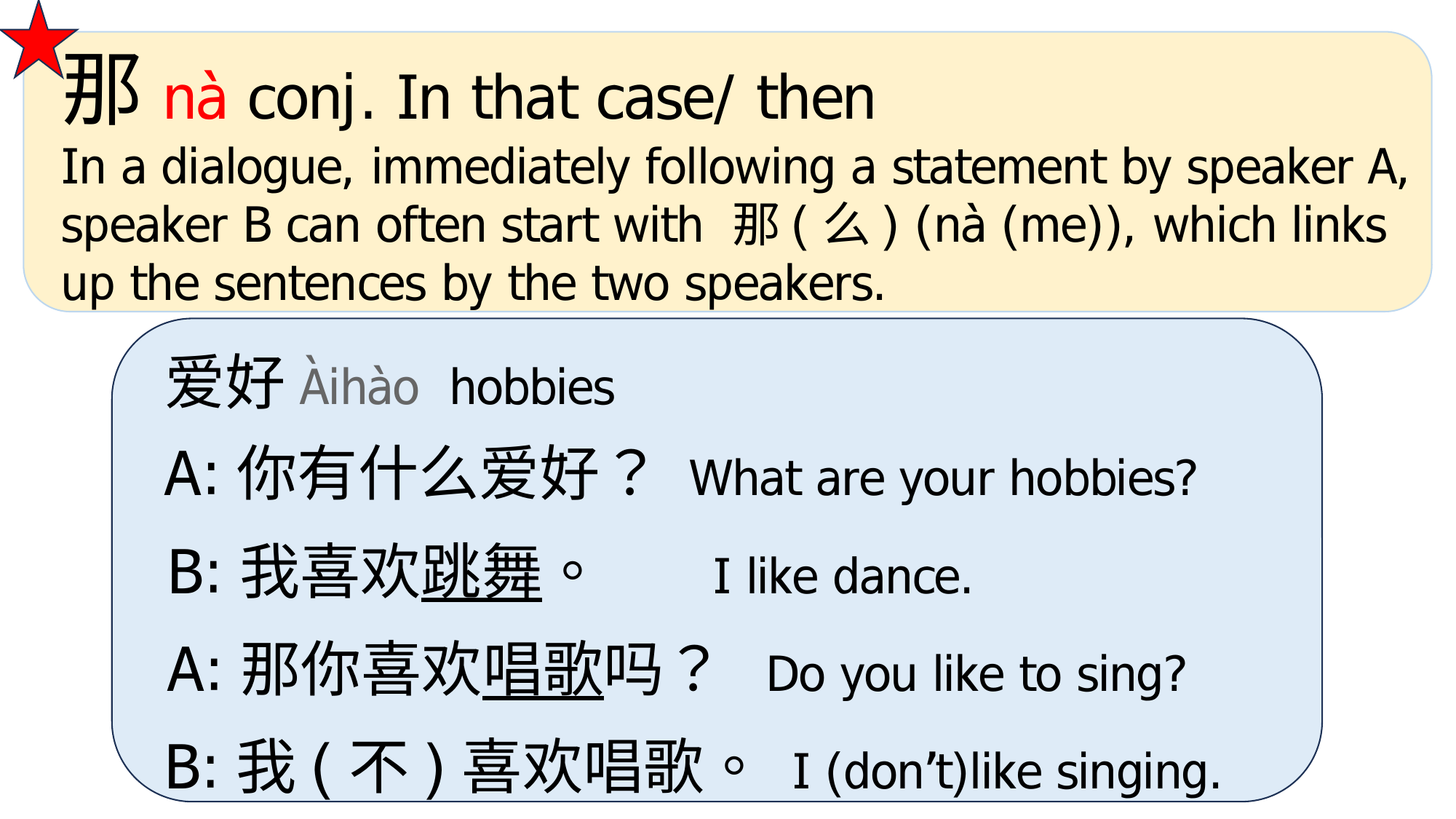

那nà conj. In that case/ then
In a dialogue, immediately following a statement by speaker A, speaker B can often start with 那(么) (nà (me)), which links up the sentences by the two speakers.

爱好Àihào  hobbies
A:你有什么爱好？ What are your hobbies?
B:我喜欢跳舞。 	I like dance.
A:那你喜欢唱歌吗？  Do you like to sing?
B:我(不)喜欢唱歌。 I (don’t)like singing.